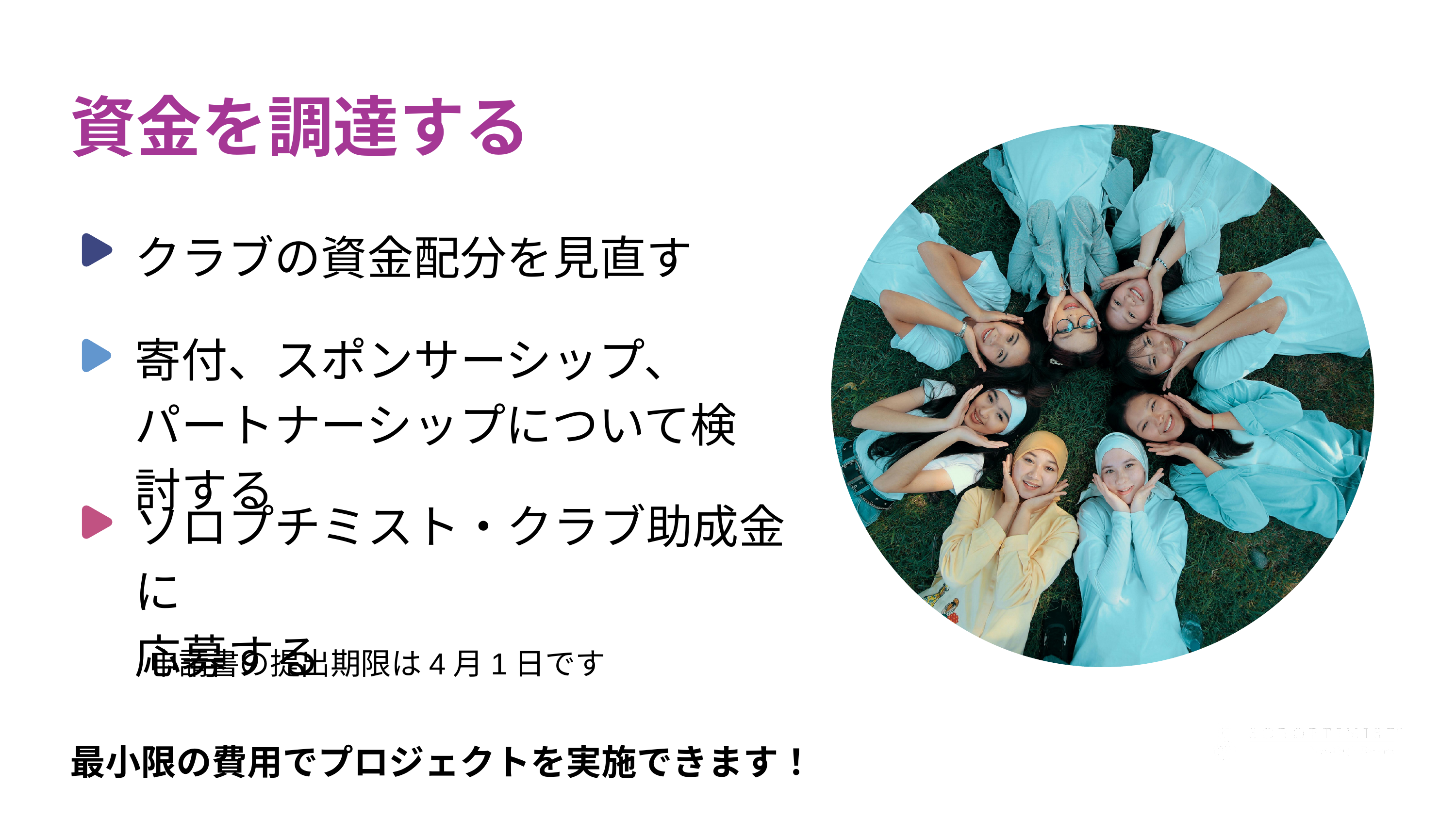

資金を調達する

クラブの資金配分を見直す

寄付、スポンサーシップ、パートナーシップについて検討する

ソロプチミスト・クラブ助成金に
応募する

 申請書の提出期限は4月1日です

最小限の費用でプロジェクトを実施できます！